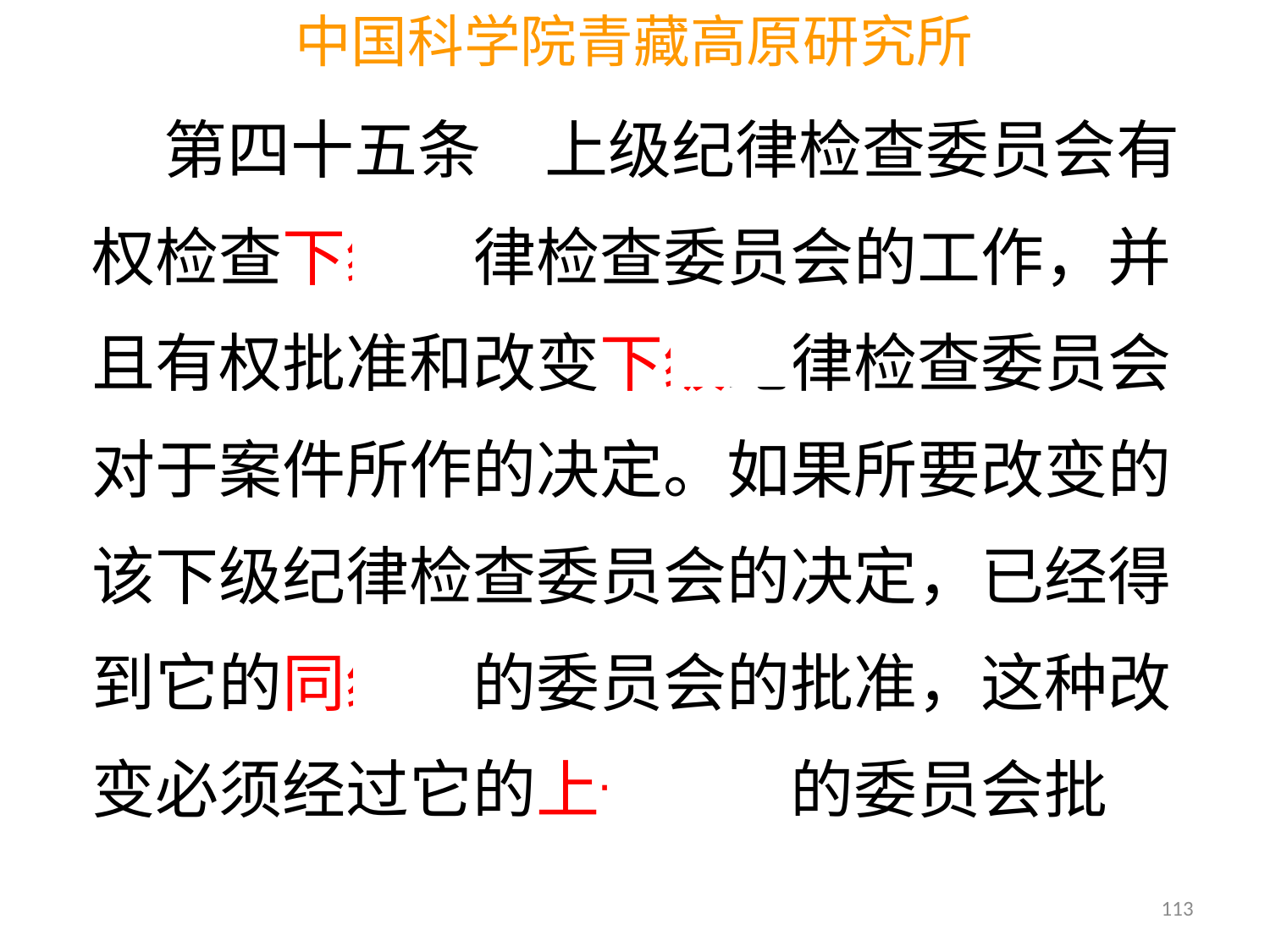

# 第四十五条　上级纪律检查委员会有权检查下级纪律检查委员会的工作，并且有权批准和改变下级纪律检查委员会对于案件所作的决定。如果所要改变的该下级纪律检查委员会的决定，已经得到它的同级党的委员会的批准，这种改变必须经过它的上一级党的委员会批

113